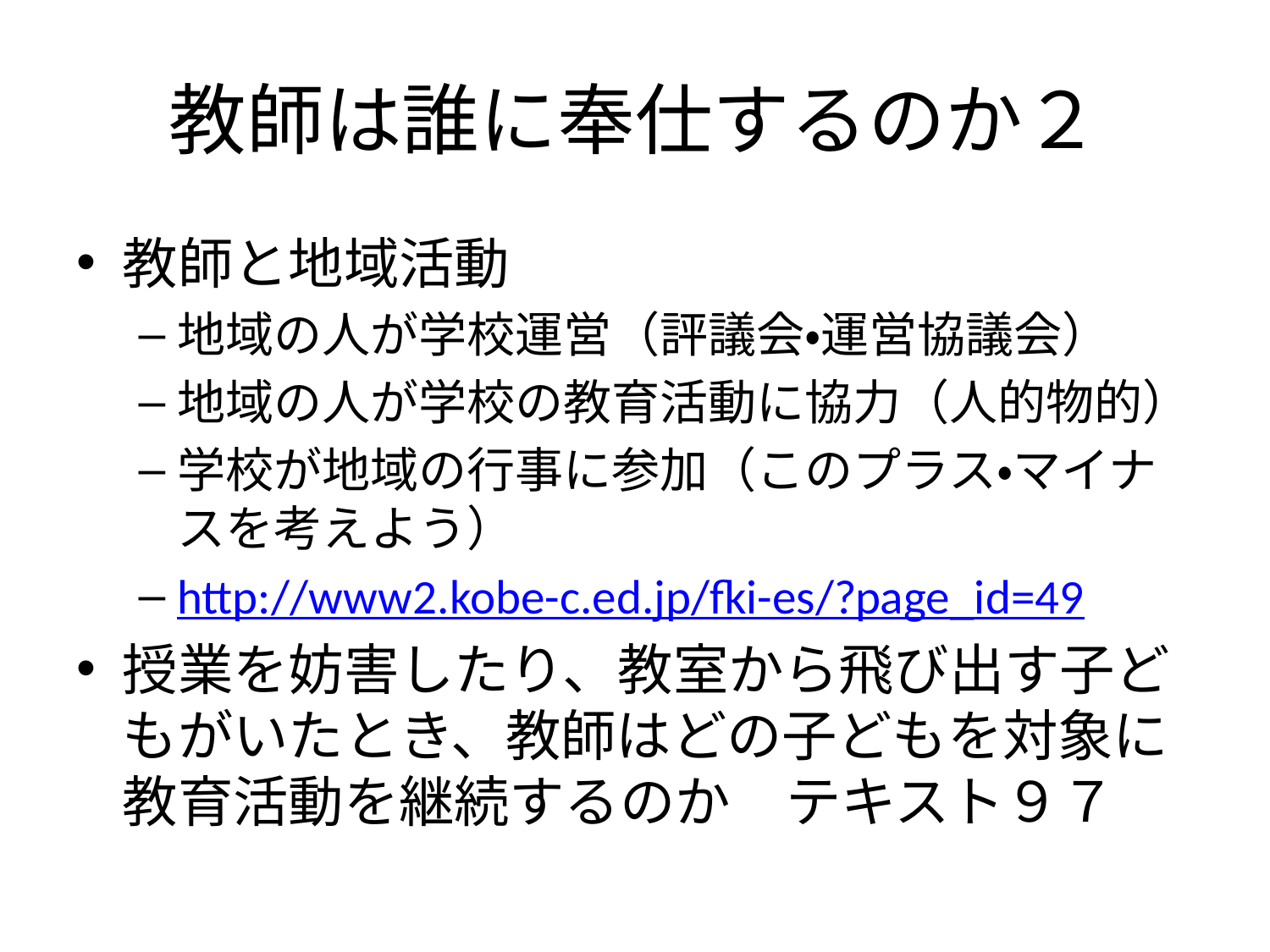

# 教師は誰に奉仕するのか２
教師と地域活動
地域の人が学校運営（評議会・運営協議会）
地域の人が学校の教育活動に協力（人的物的）
学校が地域の行事に参加（このプラス・マイナスを考えよう）
http://www2.kobe-c.ed.jp/fki-es/?page_id=49
授業を妨害したり、教室から飛び出す子どもがいたとき、教師はどの子どもを対象に教育活動を継続するのか　テキスト９７